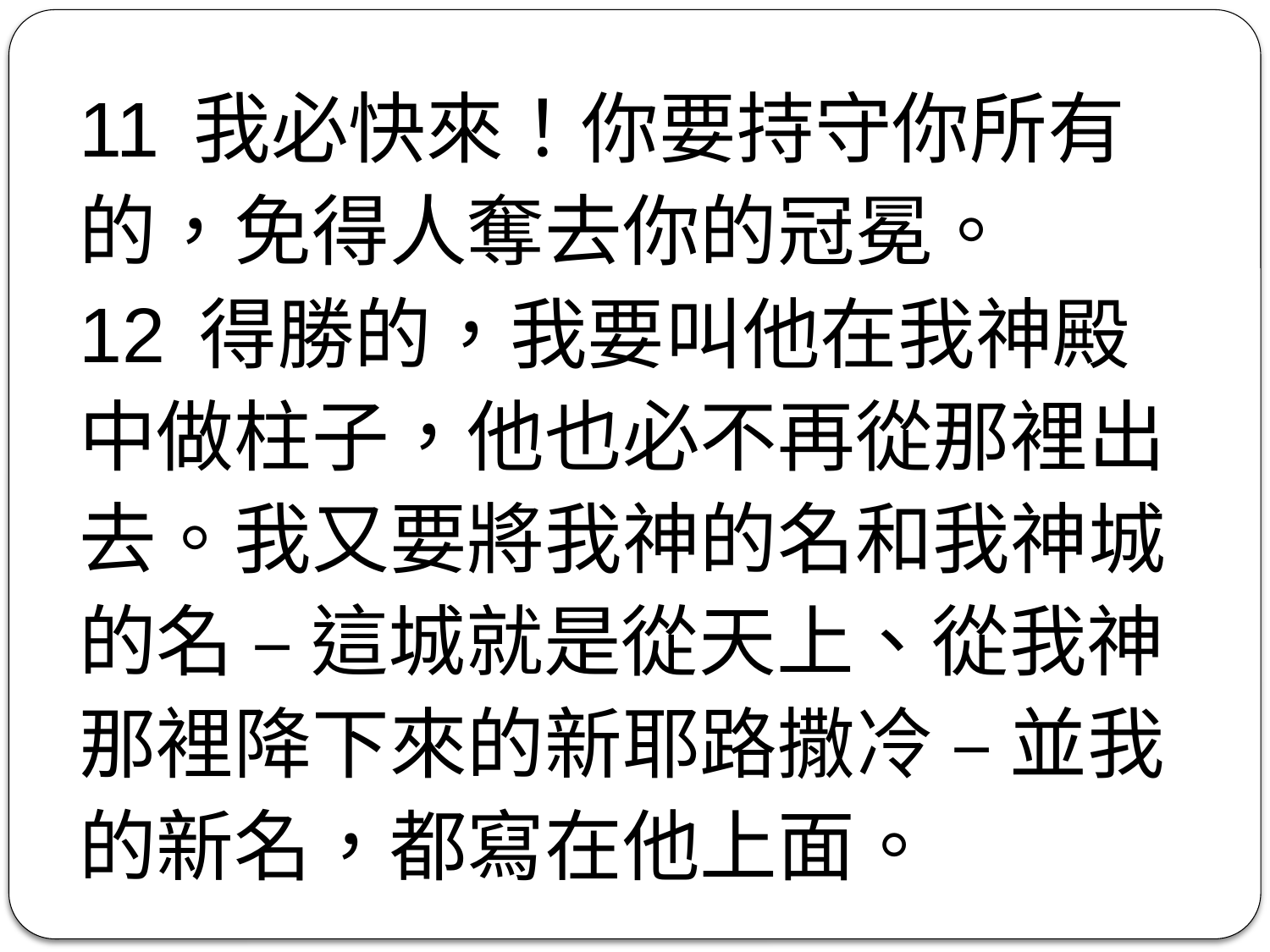

11 我必快來！你要持守你所有的，免得人奪去你的冠冕。 12 得勝的，我要叫他在我神殿中做柱子，他也必不再從那裡出去。我又要將我神的名和我神城的名 – 這城就是從天上、從我神那裡降下來的新耶路撒冷 – 並我的新名，都寫在他上面。